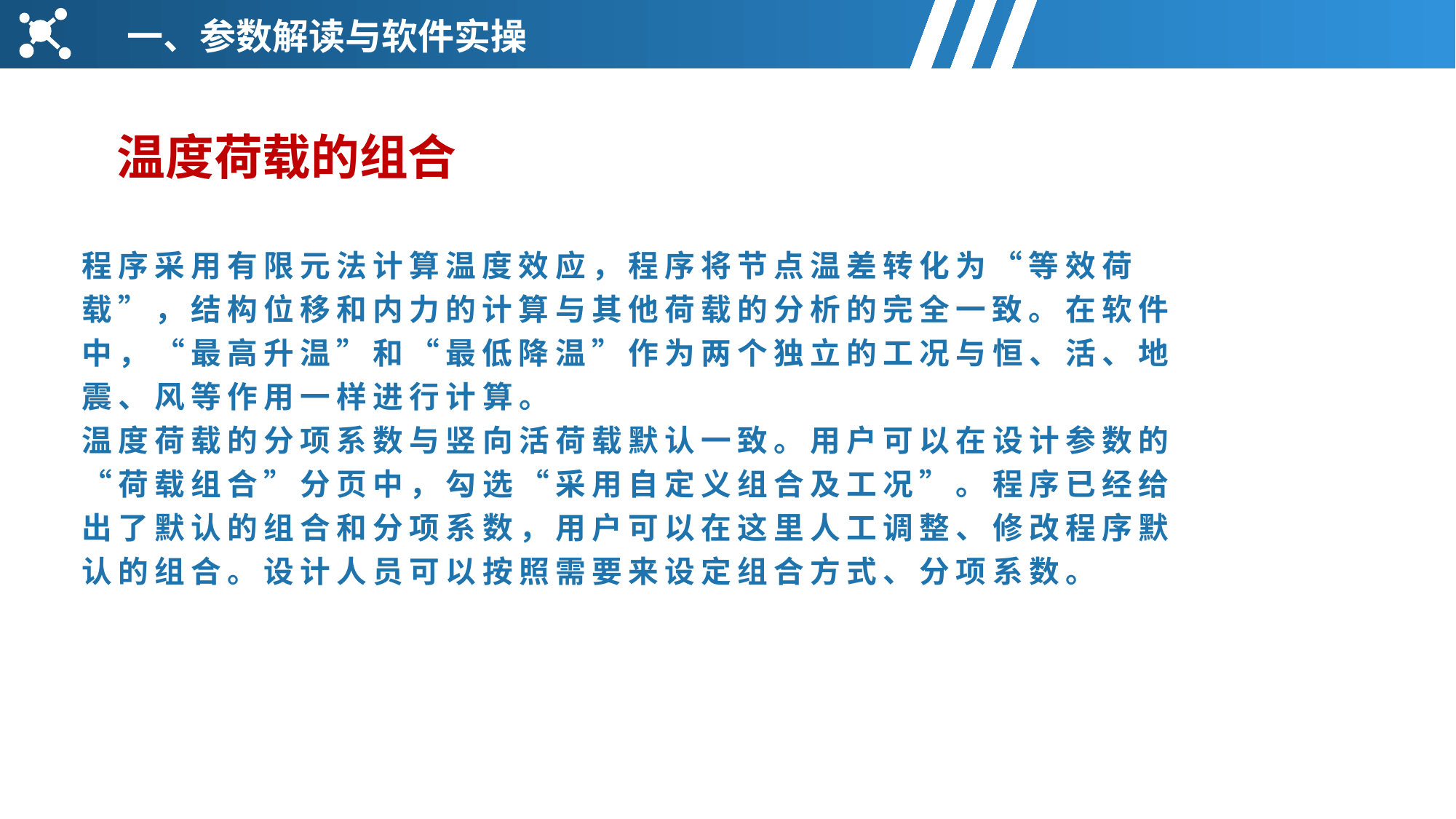

一、参数解读与软件实操
# 温度荷载的组合

程序采用有限元法计算温度效应，程序将节点温差转化为“等效荷载”，结构位移和内力的计算与其他荷载的分析的完全一致。在软件中，“最高升温”和“最低降温”作为两个独立的工况与恒、活、地震、风等作用一样进行计算。
温度荷载的分项系数与竖向活荷载默认一致。用户可以在设计参数的“荷载组合”分页中，勾选“采用自定义组合及工况”。程序已经给出了默认的组合和分项系数，用户可以在这里人工调整、修改程序默认的组合。设计人员可以按照需要来设定组合方式、分项系数。